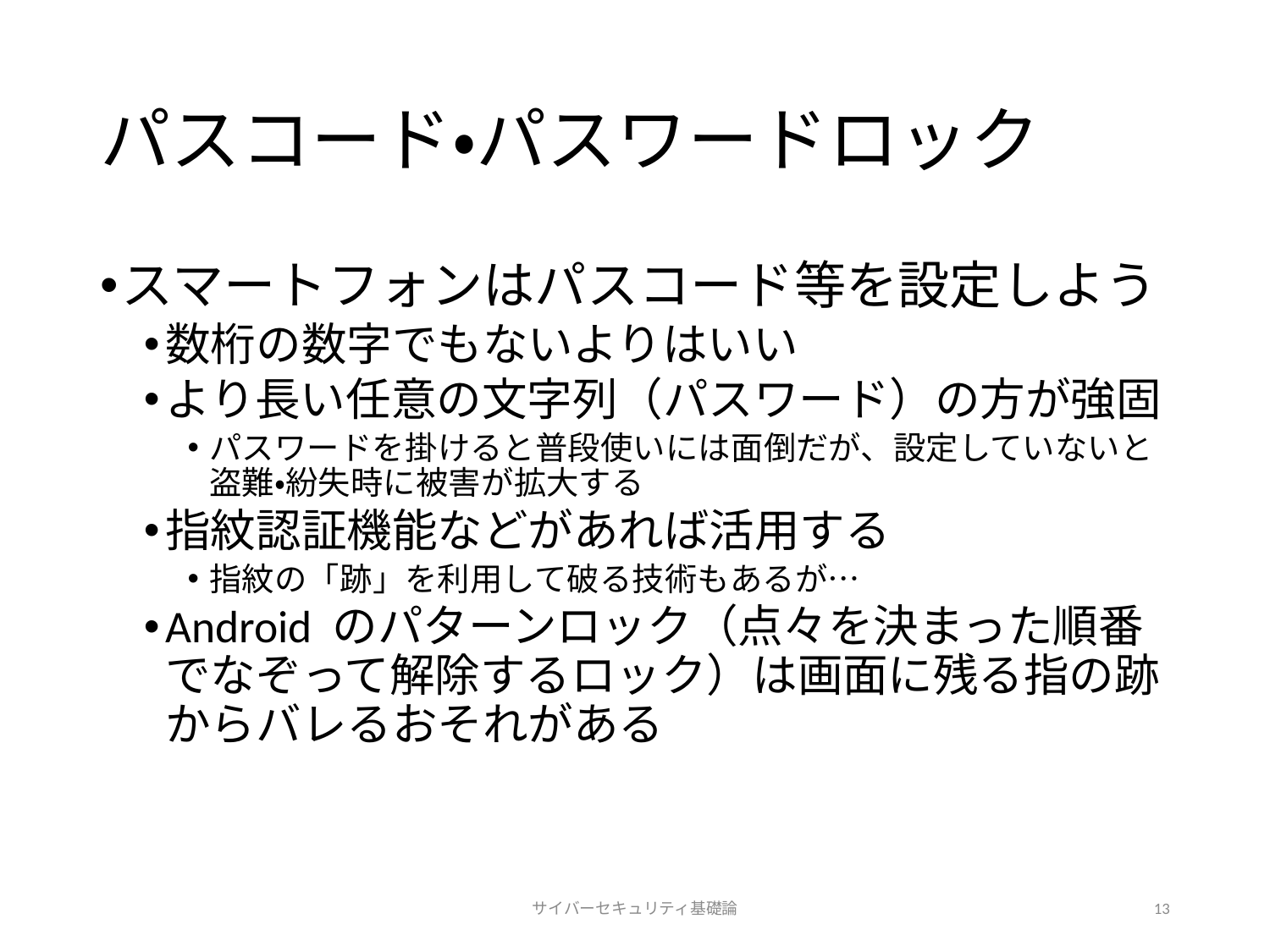

# パスコード・パスワードロック
スマートフォンはパスコード等を設定しよう
数桁の数字でもないよりはいい
より長い任意の文字列（パスワード）の方が強固
パスワードを掛けると普段使いには面倒だが、設定していないと盗難・紛失時に被害が拡大する
指紋認証機能などがあれば活用する
指紋の「跡」を利用して破る技術もあるが…
Android のパターンロック（点々を決まった順番でなぞって解除するロック）は画面に残る指の跡からバレるおそれがある

サイバーセキュリティ基礎論
13